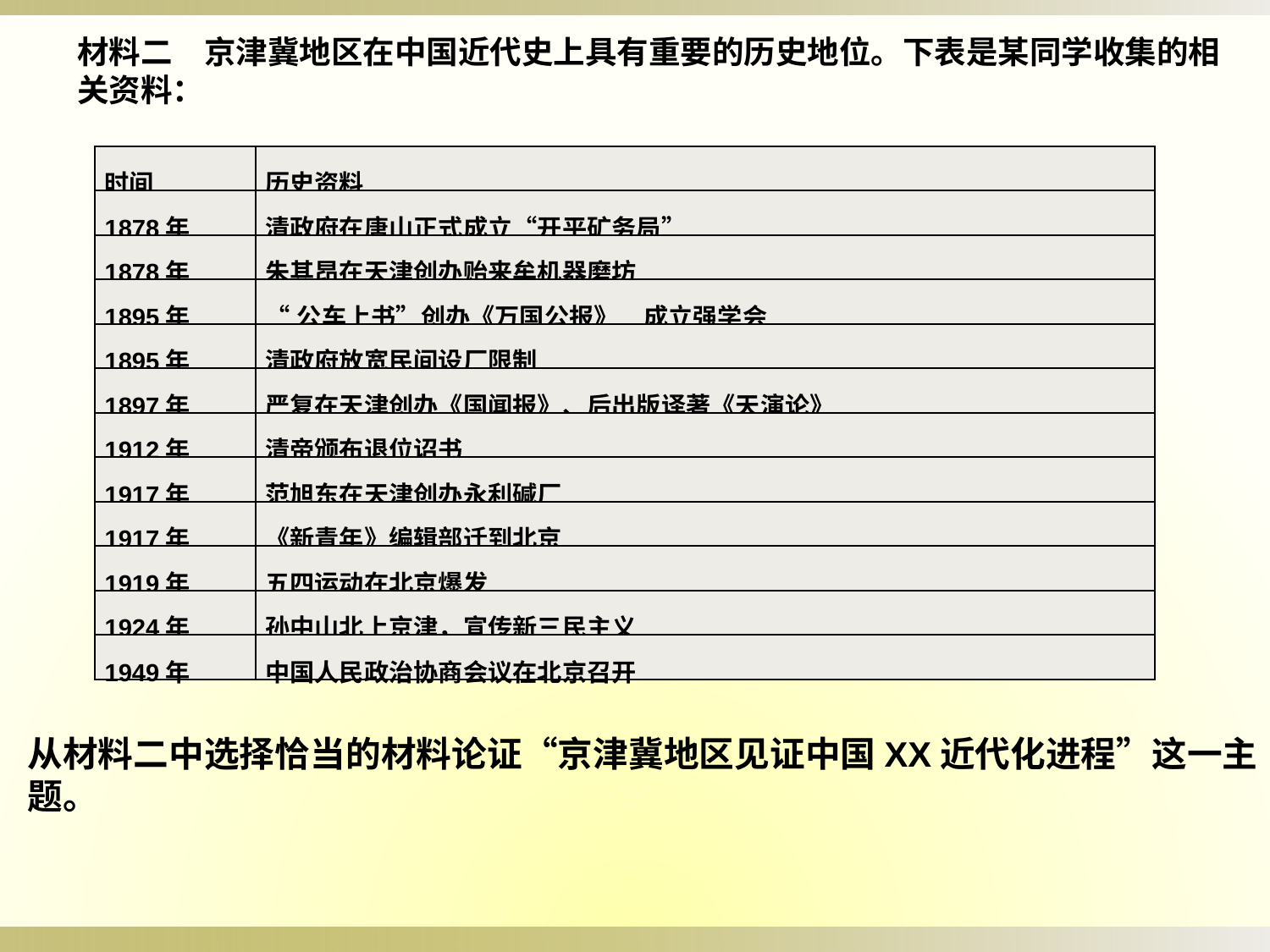

材料二　京津冀地区在中国近代史上具有重要的历史地位。下表是某同学收集的相关资料：
| 时间 | 历史资料 |
| --- | --- |
| 1878年 | 清政府在唐山正式成立“开平矿务局” |
| 1878年 | 朱其昂在天津创办贻来牟机器磨坊 |
| 1895年 | “公车上书”创办《万国公报》　成立强学会 |
| 1895年 | 清政府放宽民间设厂限制 |
| 1897年 | 严复在天津创办《国闻报》、后出版译著《天演论》 |
| 1912年 | 清帝颁布退位诏书 |
| 1917年 | 范旭东在天津创办永利碱厂 |
| 1917年 | 《新青年》编辑部迁到北京 |
| 1919年 | 五四运动在北京爆发 |
| 1924年 | 孙中山北上京津，宣传新三民主义 |
| 1949年 | 中国人民政治协商会议在北京召开 |
从材料二中选择恰当的材料论证“京津冀地区见证中国XX近代化进程”这一主题。